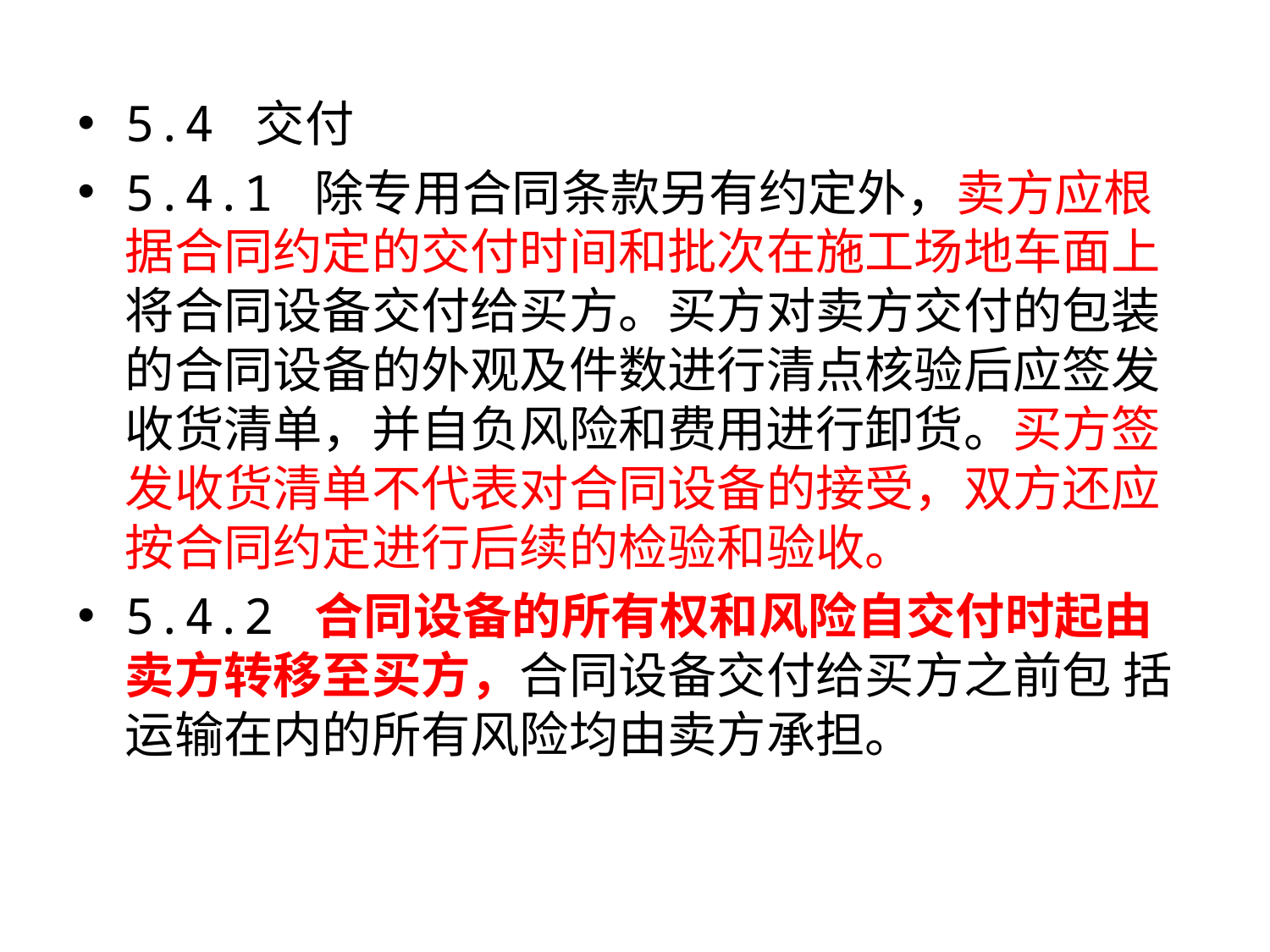

5.4 交付
5.4.1 除专用合同条款另有约定外，卖方应根据合同约定的交付时间和批次在施工场地车面上将合同设备交付给买方。买方对卖方交付的包装的合同设备的外观及件数进行清点核验后应签发收货清单，并自负风险和费用进行卸货。买方签发收货清单不代表对合同设备的接受，双方还应按合同约定进行后续的检验和验收。
5.4.2 合同设备的所有权和风险自交付时起由卖方转移至买方，合同设备交付给买方之前包 括运输在内的所有风险均由卖方承担。